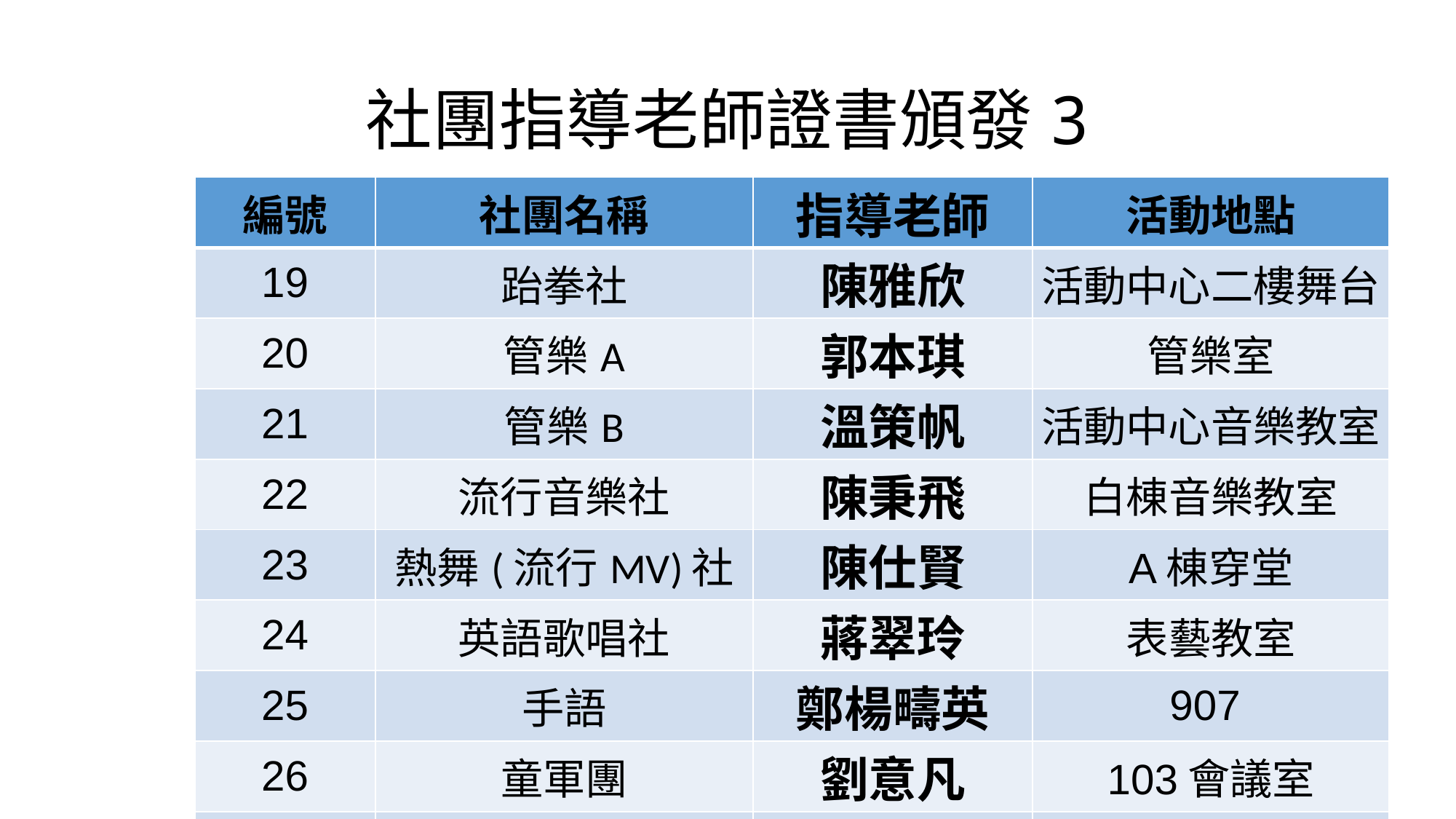

# 社團指導老師證書頒發3
| 編號 | 社團名稱 | 指導老師 | 活動地點 |
| --- | --- | --- | --- |
| 19 | 跆拳社 | 陳雅欣 | 活動中心二樓舞台 |
| 20 | 管樂A | 郭本琪 | 管樂室 |
| 21 | 管樂B | 溫策帆 | 活動中心音樂教室 |
| 22 | 流行音樂社 | 陳秉飛 | 白棟音樂教室 |
| 23 | 熱舞(流行MV)社 | 陳仕賢 | A棟穿堂 |
| 24 | 英語歌唱社 | 蔣翠玲 | 表藝教室 |
| 25 | 手語 | 鄭楊疇英 | 907 |
| 26 | 童軍團 | 劉意凡 | 103會議室 |
| 27 | 一支麥克風 | 沈大為 | 807 |